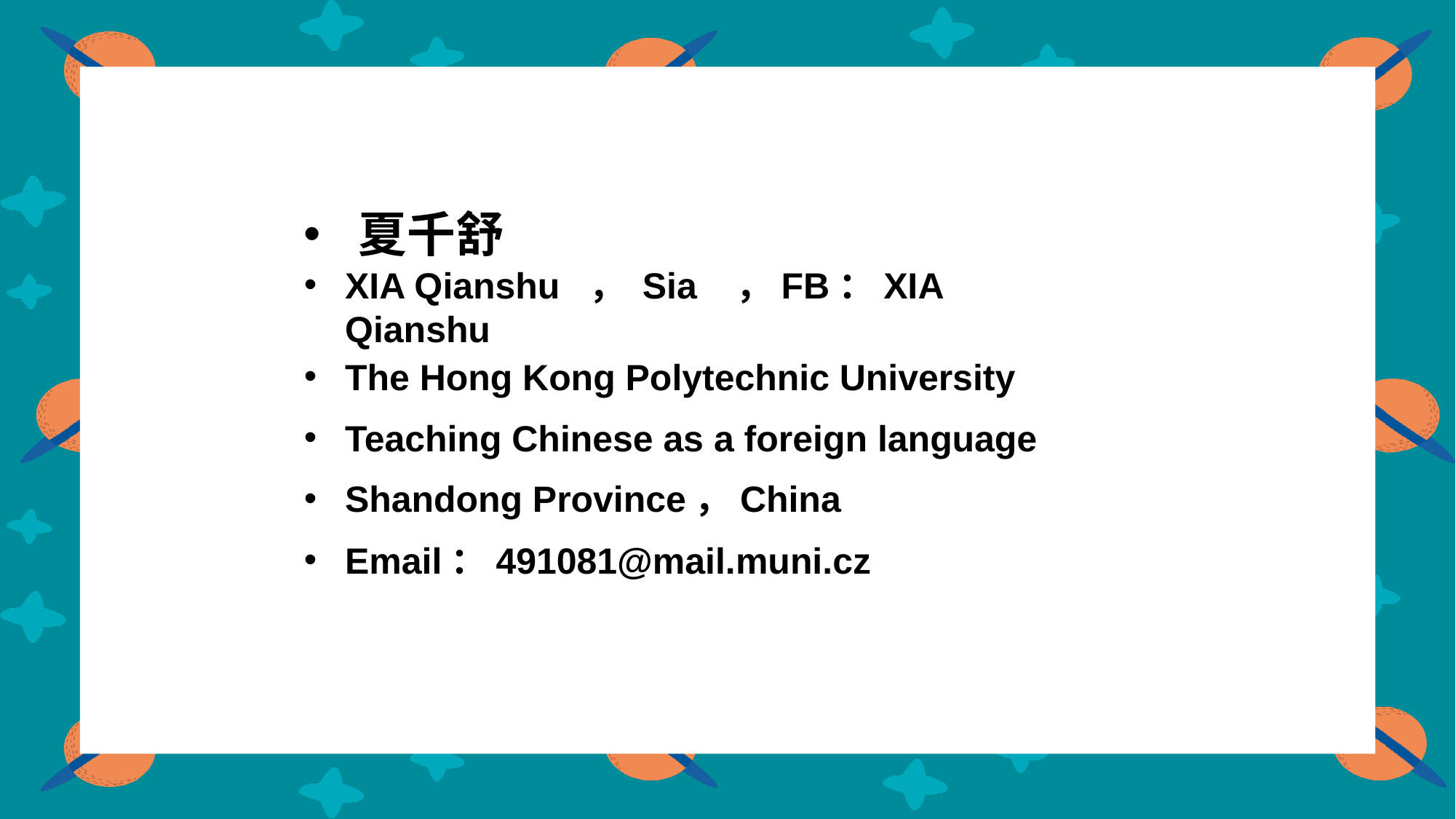

夏千舒
XIA Qianshu  ， Sia   ，FB：XIA Qianshu
The Hong Kong Polytechnic University
Teaching Chinese as a foreign language
Shandong Province，China
Email：491081@mail.muni.cz